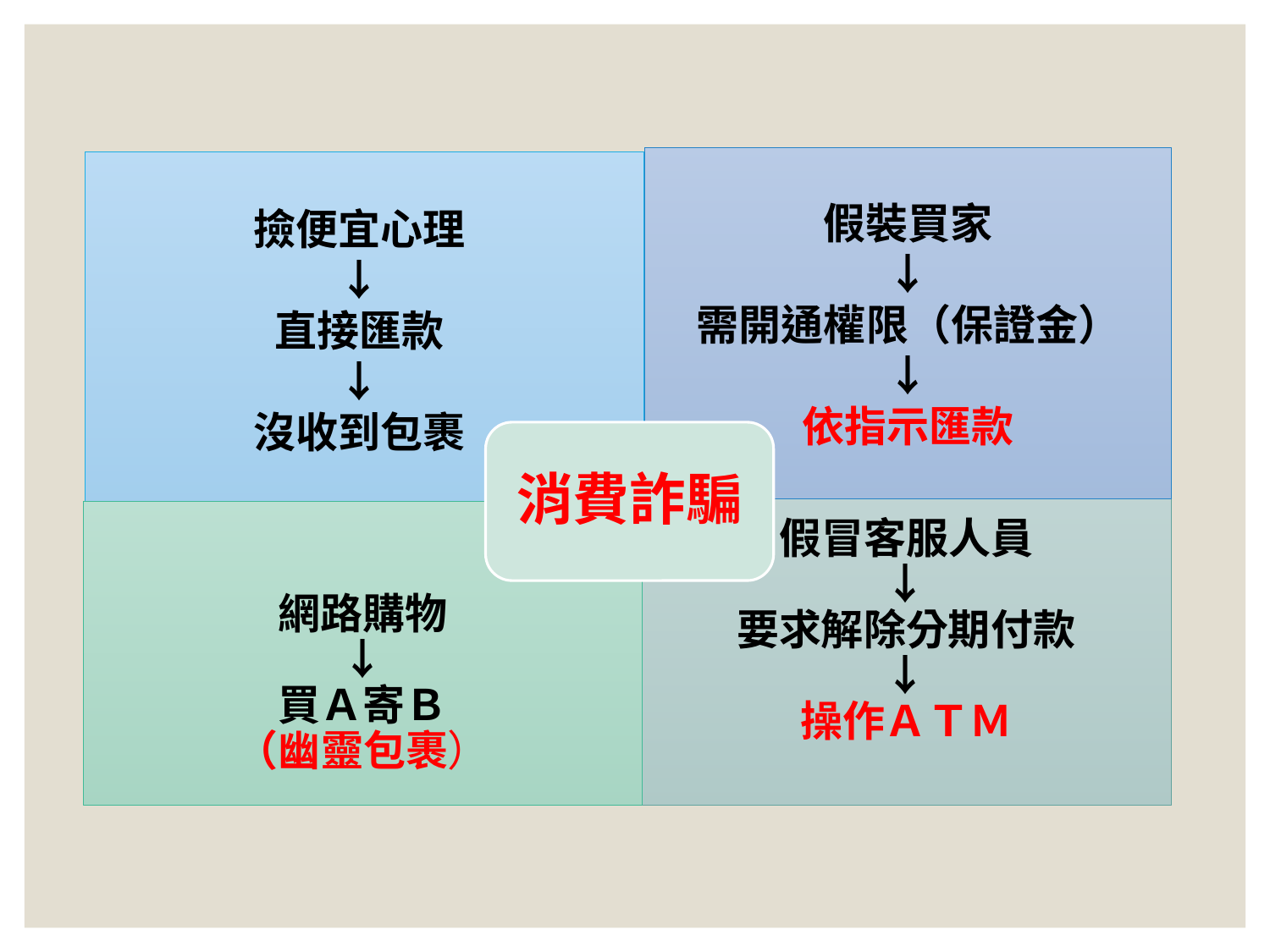

假裝買家
↓
需開通權限（保證金）
↓
依指示匯款

撿便宜心理
↓
直接匯款
↓
沒收到包裹

消費詐騙
假冒客服人員
↓
要求解除分期付款
↓
操作ＡＴＭ
網路購物
↓
買Ａ寄Ｂ
（幽靈包裹）